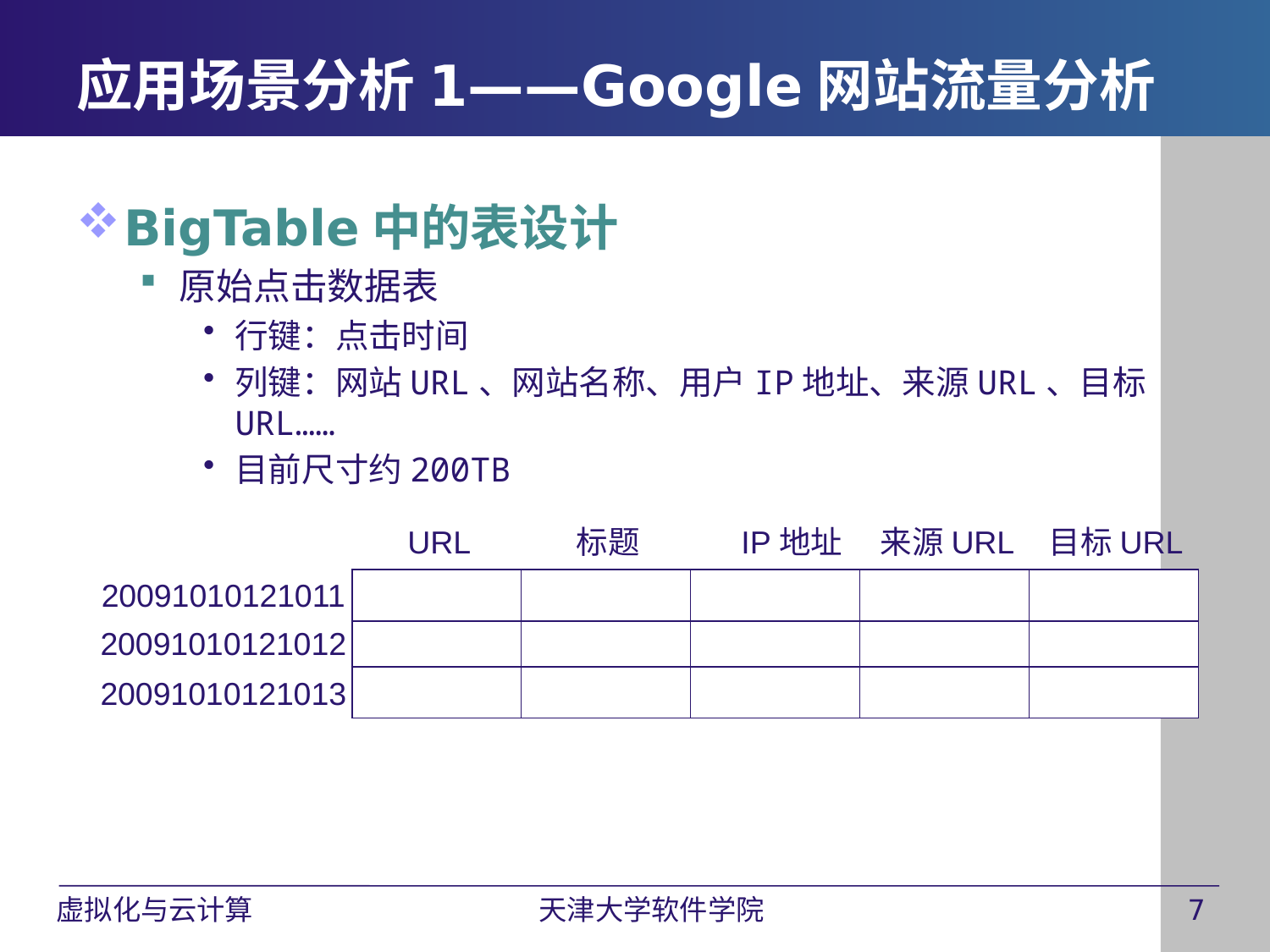

BigTable中的表设计
原始点击数据表
行键：点击时间
列键：网站URL、网站名称、用户IP地址、来源URL、目标URL……
目前尺寸约200TB

应用场景分析1——Google网站流量分析
URL
标题
IP地址
来源URL
目标URL
20091010121011
|  |  |  |  |  |
| --- | --- | --- | --- | --- |
|  |  |  |  |  |
|  |  |  |  |  |
20091010121012
20091010121013